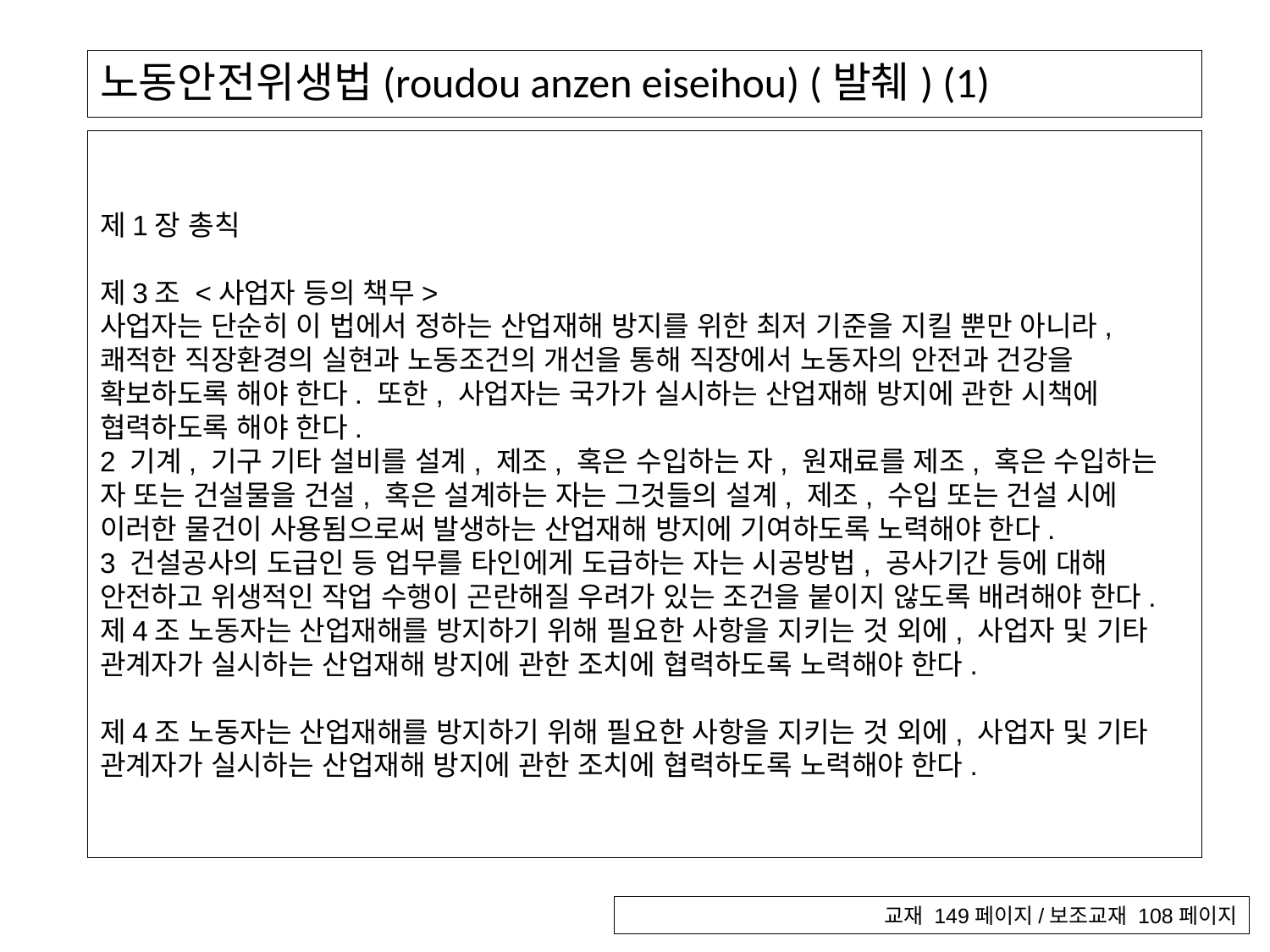

# 노동안전위생법(roudou anzen eiseihou) (발췌) (1)
제1장 총칙

제3조 <사업자 등의 책무>
사업자는 단순히 이 법에서 정하는 산업재해 방지를 위한 최저 기준을 지킬 뿐만 아니라, 쾌적한 직장환경의 실현과 노동조건의 개선을 통해 직장에서 노동자의 안전과 건강을 확보하도록 해야 한다. 또한, 사업자는 국가가 실시하는 산업재해 방지에 관한 시책에 협력하도록 해야 한다.
2 기계, 기구 기타 설비를 설계, 제조, 혹은 수입하는 자, 원재료를 제조, 혹은 수입하는 자 또는 건설물을 건설, 혹은 설계하는 자는 그것들의 설계, 제조, 수입 또는 건설 시에 이러한 물건이 사용됨으로써 발생하는 산업재해 방지에 기여하도록 노력해야 한다.
3 건설공사의 도급인 등 업무를 타인에게 도급하는 자는 시공방법, 공사기간 등에 대해 안전하고 위생적인 작업 수행이 곤란해질 우려가 있는 조건을 붙이지 않도록 배려해야 한다.
제4조 노동자는 산업재해를 방지하기 위해 필요한 사항을 지키는 것 외에, 사업자 및 기타 관계자가 실시하는 산업재해 방지에 관한 조치에 협력하도록 노력해야 한다.

제4조 노동자는 산업재해를 방지하기 위해 필요한 사항을 지키는 것 외에, 사업자 및 기타 관계자가 실시하는 산업재해 방지에 관한 조치에 협력하도록 노력해야 한다.
교재 149페이지/보조교재 108페이지